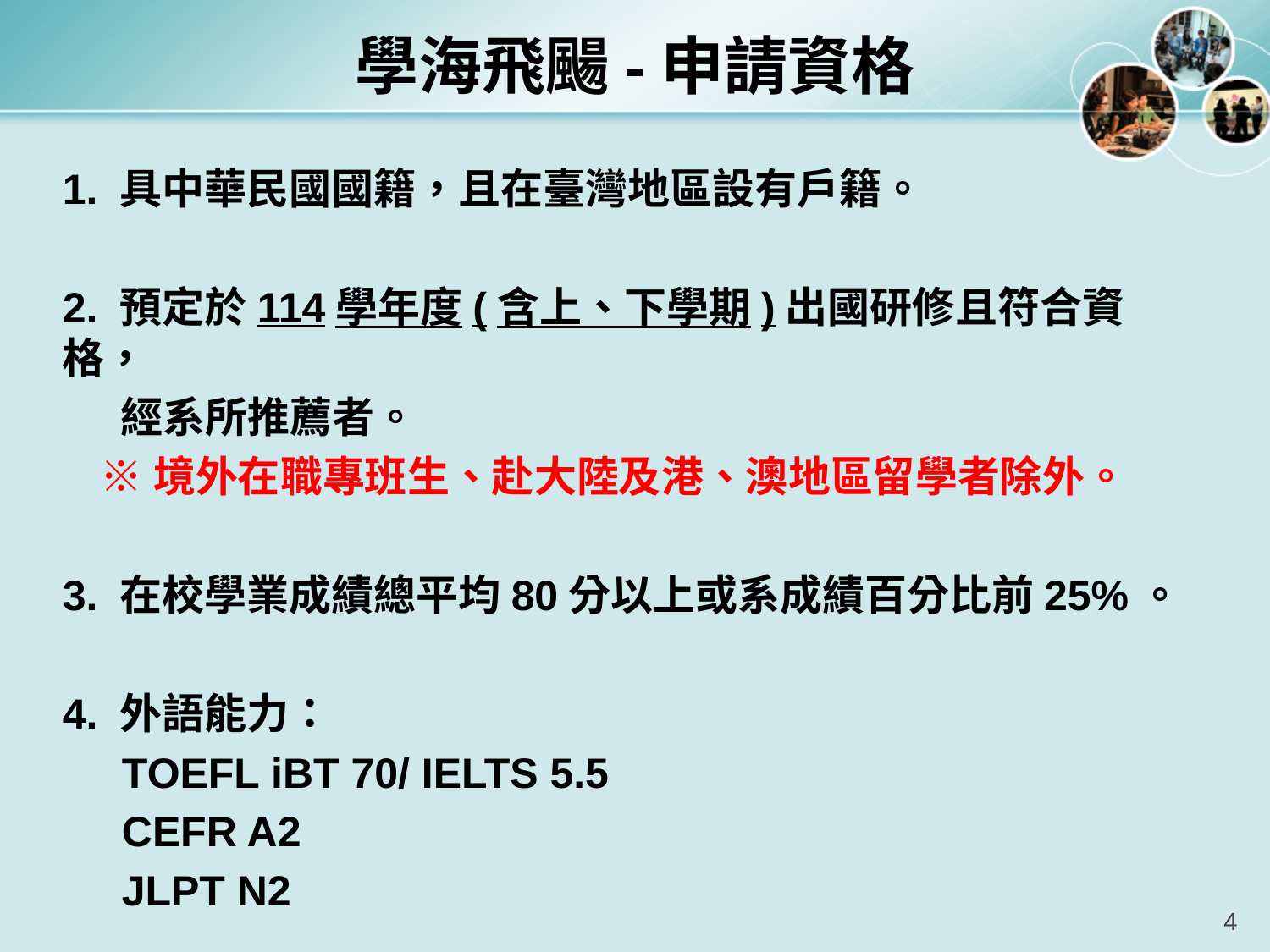

# 學海飛颺-申請資格

1. 具中華民國國籍，且在臺灣地區設有戶籍。

2. 預定於114學年度(含上、下學期)出國研修且符合資格，
     經系所推薦者。
    ※境外在職專班生、赴大陸及港、澳地區留學者除外。

3. 在校學業成績總平均80分以上或系成績百分比前25%。

4. 外語能力：
     TOEFL iBT 70/ IELTS 5.5
     CEFR A2
     JLPT N2

4